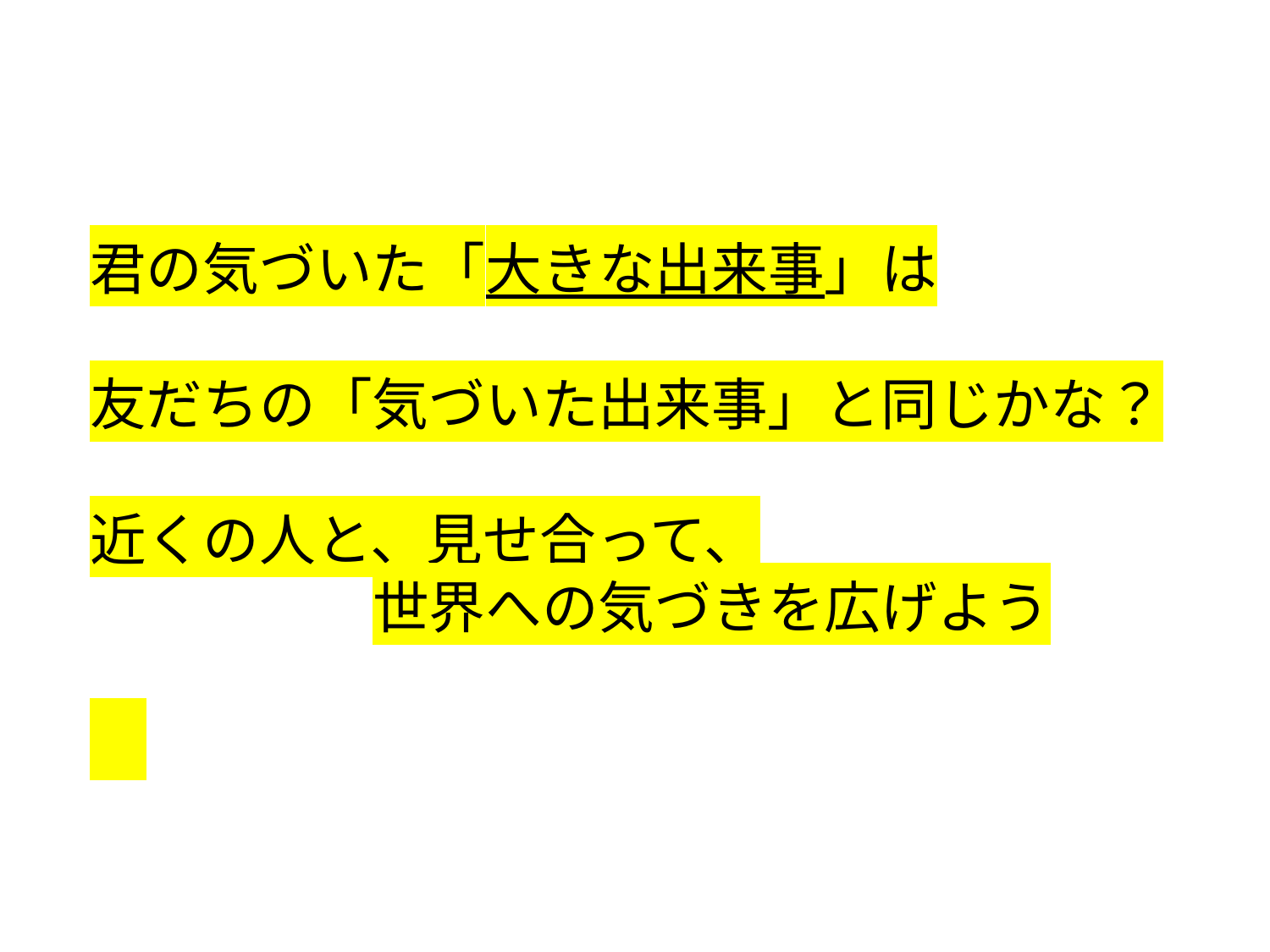

君の気づいた「大きな出来事」は

友だちの「気づいた出来事」と同じかな？

近くの人と、見せ合って、
　　　　　世界への気づきを広げよう